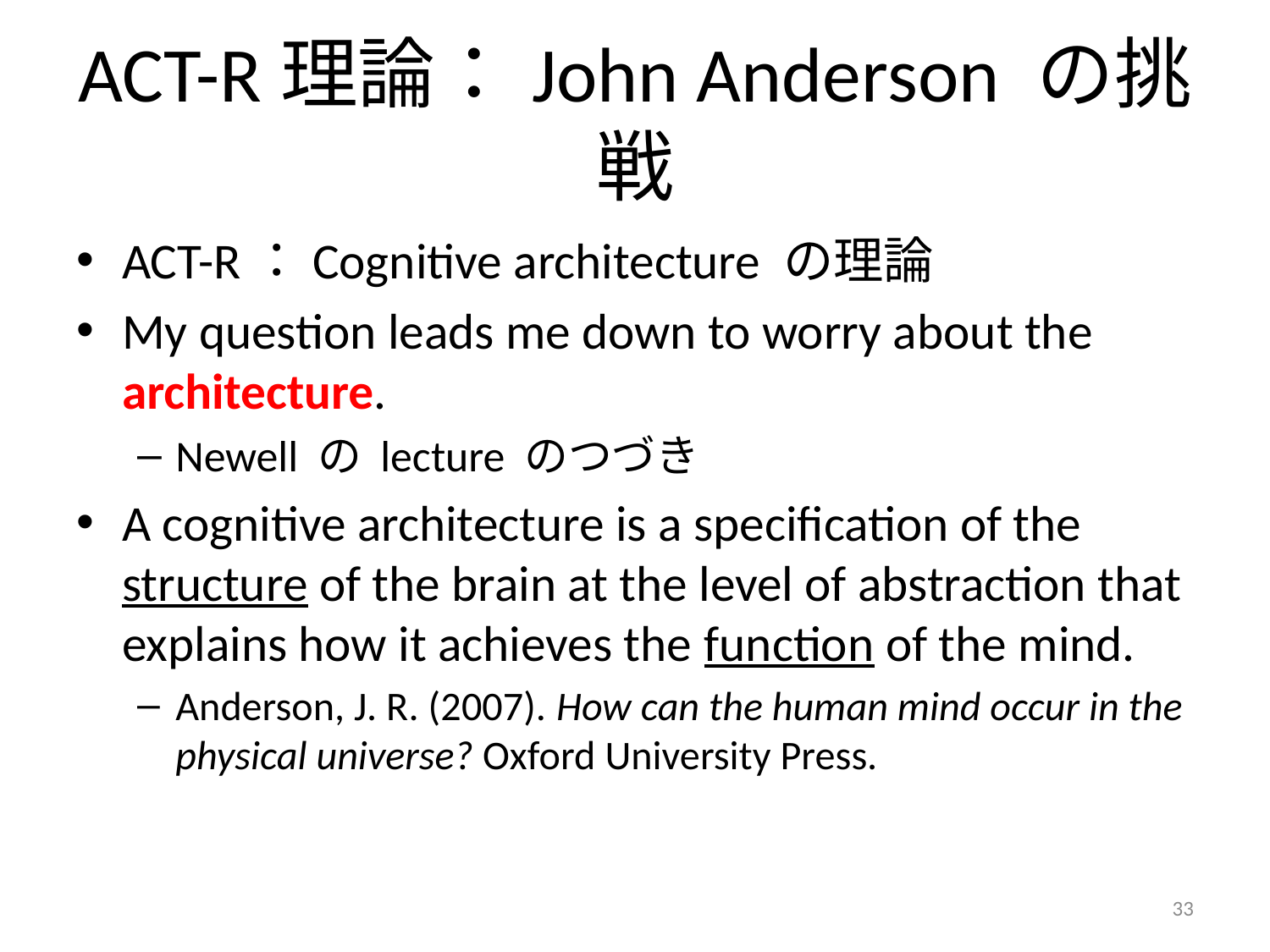

# ACT-R理論：John Anderson の挑戦
ACT-R：Cognitive architecture の理論
My question leads me down to worry about the architecture.
Newell の lecture のつづき
A cognitive architecture is a specification of the structure of the brain at the level of abstraction that explains how it achieves the function of the mind.
Anderson, J. R. (2007). How can the human mind occur in the physical universe? Oxford University Press.
33